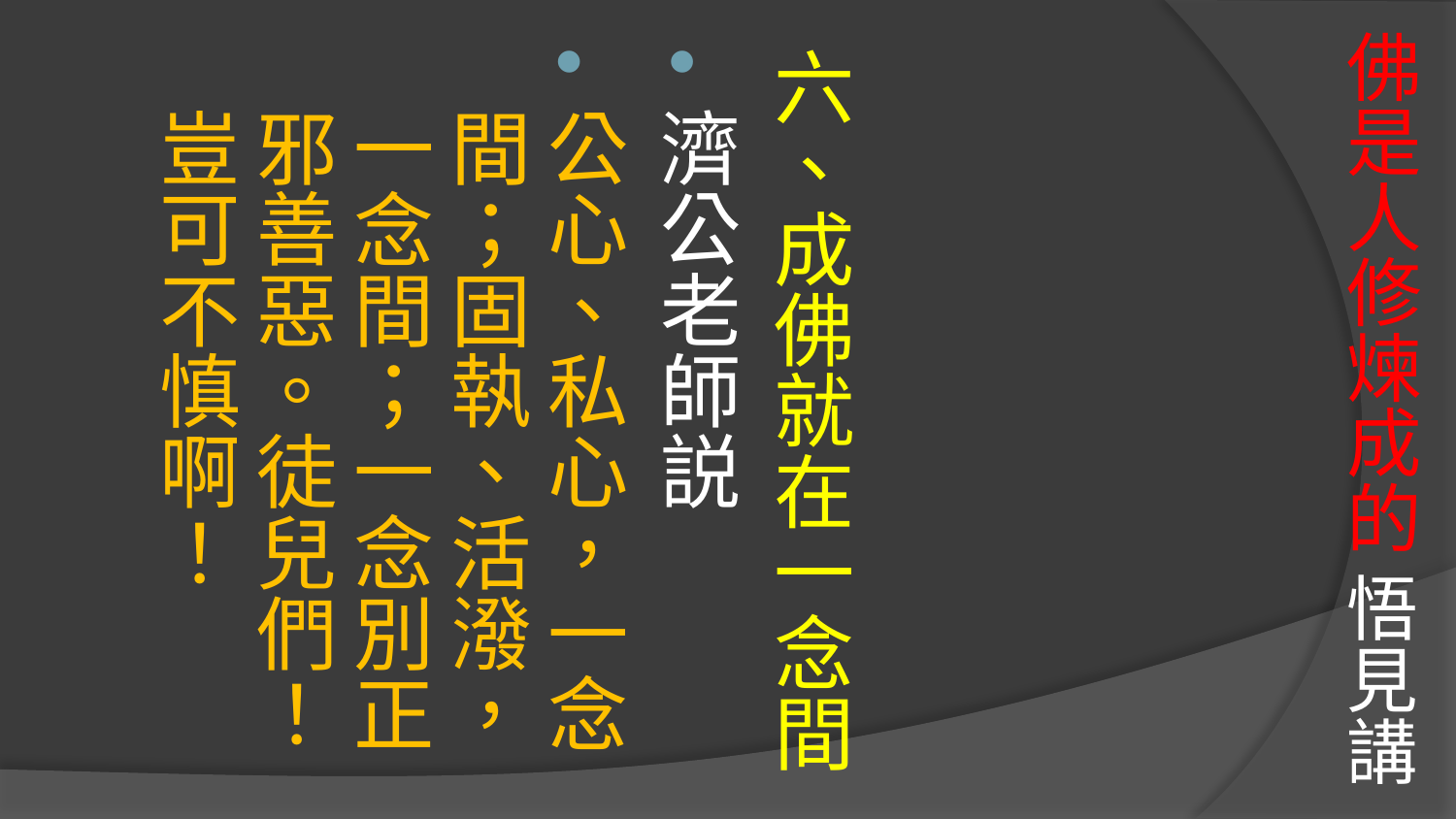

# 佛是人修煉成的 悟見講
六、成佛就在一念間
濟公老師説
公心、私心，一念間；固執、活潑，一念間；一念別正邪善惡。徒兒們！豈可不慎啊！